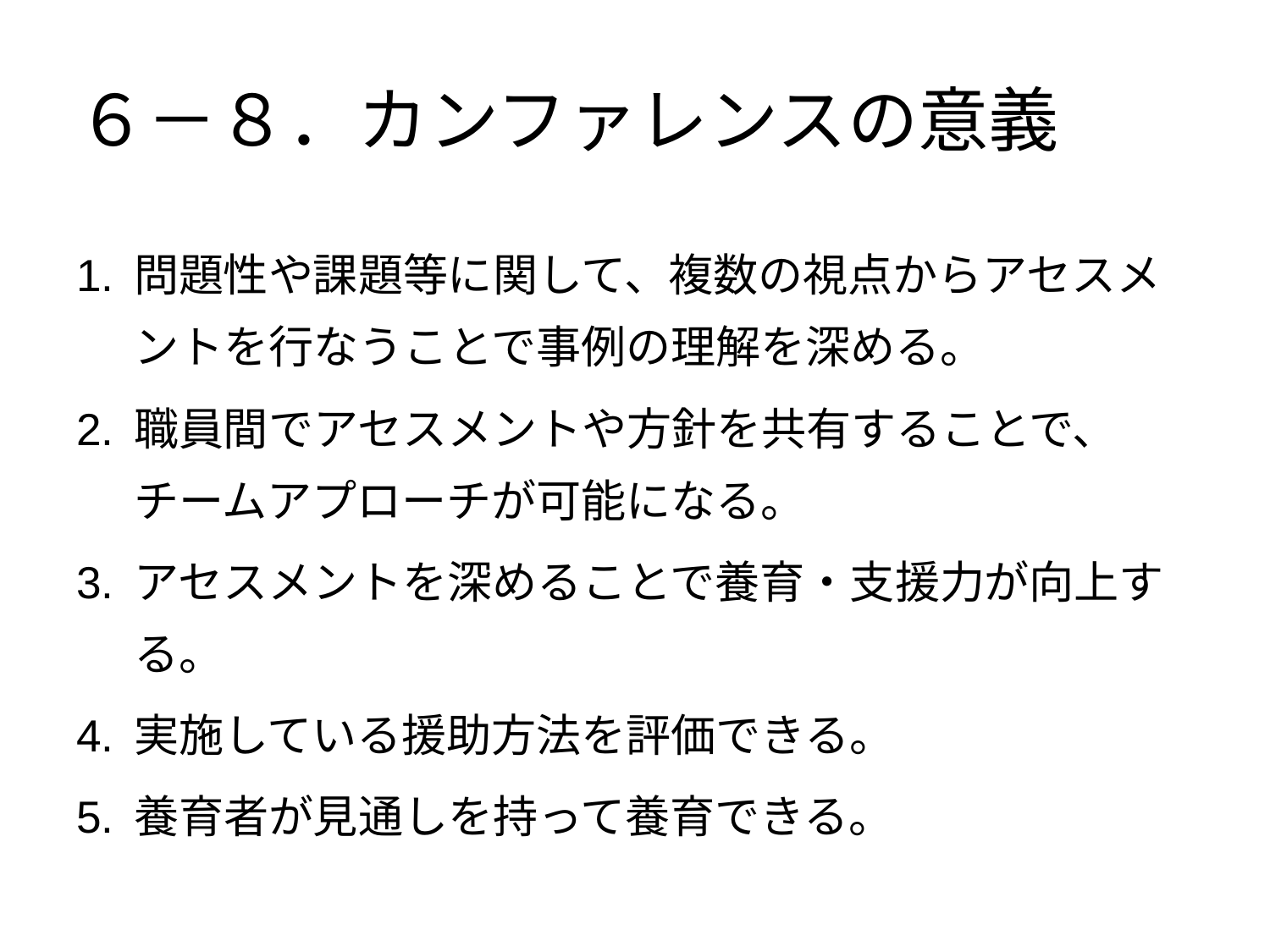

# ６－８．カンファレンスの意義
問題性や課題等に関して、複数の視点からアセスメントを行なうことで事例の理解を深める。
職員間でアセスメントや方針を共有することで、チームアプローチが可能になる。
アセスメントを深めることで養育・支援力が向上する。
実施している援助方法を評価できる。
養育者が見通しを持って養育できる。